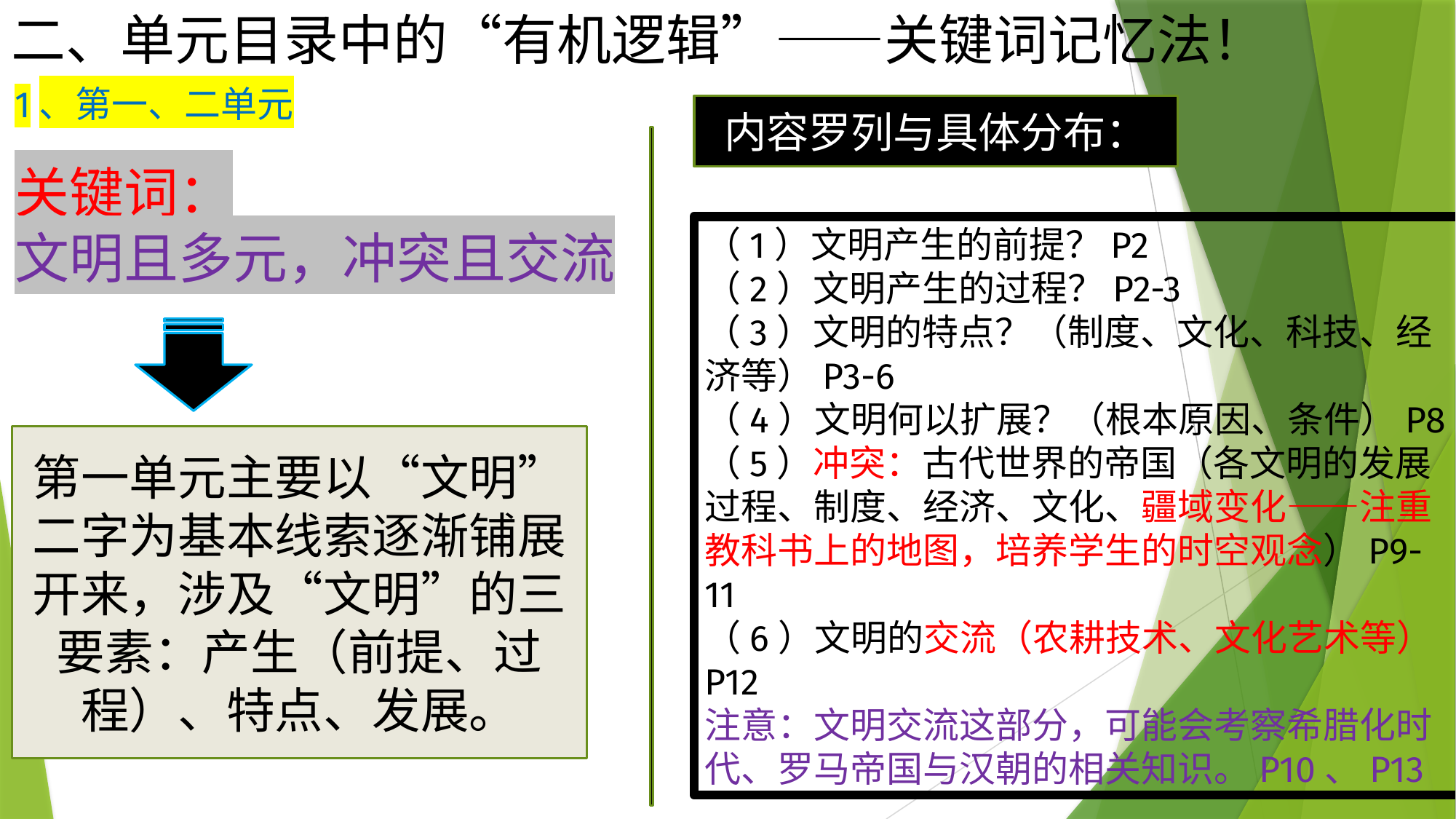

# 二、单元目录中的“有机逻辑”——关键词记忆法！
1、第一、二单元
内容罗列与具体分布：
关键词：
文明且多元，冲突且交流
（1）文明产生的前提？P2
（2）文明产生的过程？P2-3
（3）文明的特点？（制度、文化、科技、经济等）P3-6
（4）文明何以扩展？（根本原因、条件）P8
（5）冲突：古代世界的帝国（各文明的发展过程、制度、经济、文化、疆域变化——注重教科书上的地图，培养学生的时空观念）P9-11
（6）文明的交流（农耕技术、文化艺术等）P12
注意：文明交流这部分，可能会考察希腊化时代、罗马帝国与汉朝的相关知识。P10、P13

第一单元主要以“文明”二字为基本线索逐渐铺展开来，涉及“文明”的三要素：产生（前提、过程）、特点、发展。